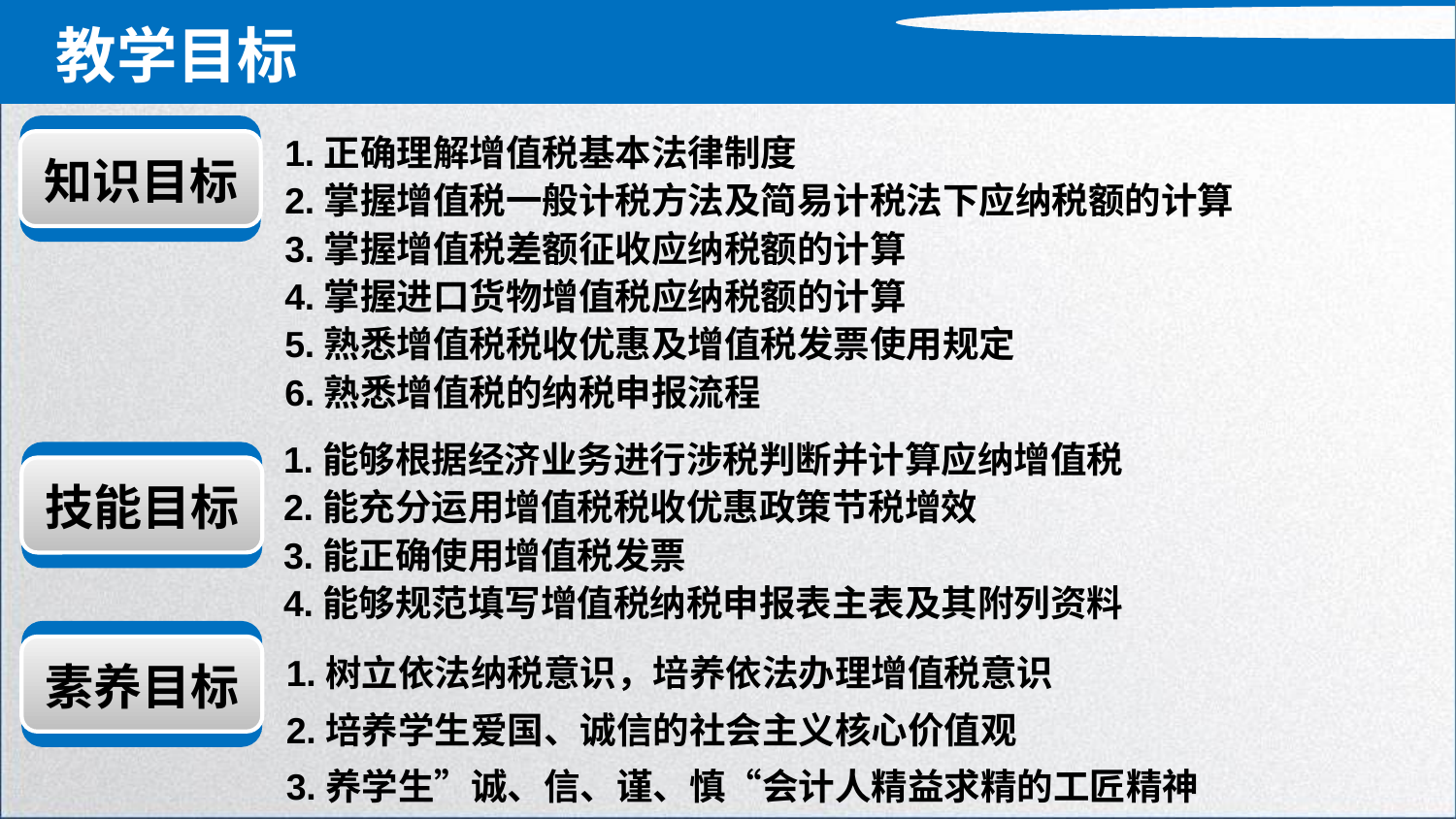

教学目标
zzzzzzzzz

知识目标
1.正确理解增值税基本法律制度
2.掌握增值税一般计税方法及简易计税法下应纳税额的计算
3.掌握增值税差额征收应纳税额的计算
4.掌握进口货物增值税应纳税额的计算
5.熟悉增值税税收优惠及增值税发票使用规定
6.熟悉增值税的纳税申报流程
1.能够根据经济业务进行涉税判断并计算应纳增值税
2.能充分运用增值税税收优惠政策节税增效
3.能正确使用增值税发票
4.能够规范填写增值税纳税申报表主表及其附列资料
zzzzzzzzz

技能目标
zzzzzzzzz

素养目标
1.树立依法纳税意识，培养依法办理增值税意识
2.培养学生爱国、诚信的社会主义核心价值观
3.养学生”诚、信、谨、慎“会计人精益求精的工匠精神